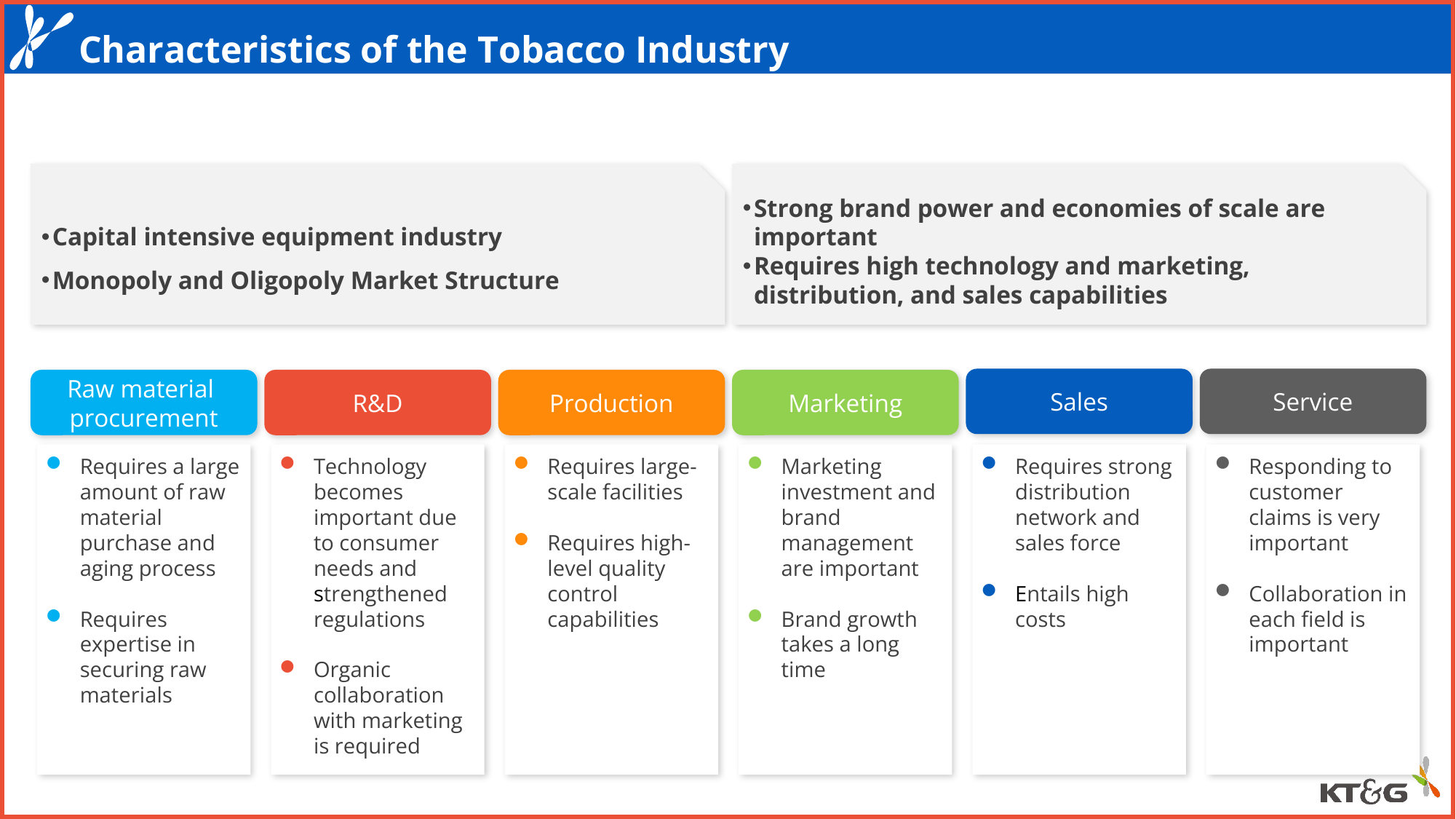

29슬라이드
Characteristics of the Tobacco Industry
Capital intensive equipment industry
Monopoly and Oligopoly Market Structure
Strong brand power and economies of scale are important
Requires high technology and marketing, distribution, and sales capabilities
Sales
Service
Raw material
procurement
R&D
Production
Marketing
Requires a large amount of raw material purchase and aging process

Requires expertise in securing raw materials

Technology becomes important due to consumer needs and strengthened regulations

Organic collaboration with marketing is required
Requires large-scale facilities

Requires high-level quality control capabilities
Marketing investment and brand management are important

Brand growth takes a long time
Requires strong distribution network and sales force

Entails high costs
Responding to customer claims is very important

Collaboration in each field is important